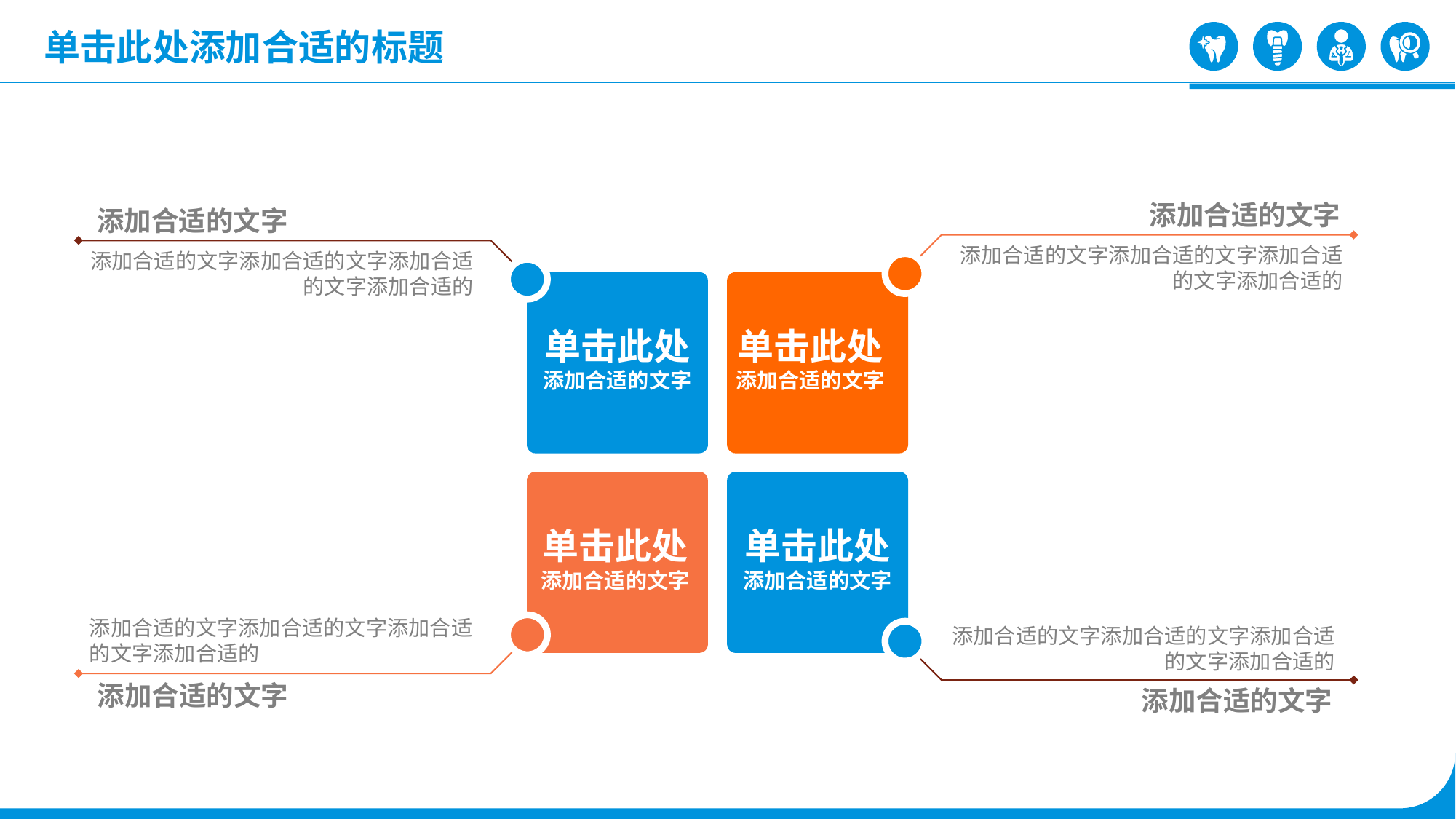

单击此处添加合适的标题
添加合适的文字
添加合适的文字添加合适的文字添加合适的文字添加合适的

添加合适的文字
添加合适的文字添加合适的文字添加合适的文字添加合适的

单击此处
添加合适的文字

单击此处
添加合适的文字

单击此处
添加合适的文字

单击此处
添加合适的文字
添加合适的文字
添加合适的文字添加合适的文字添加合适的文字添加合适的

添加合适的文字
添加合适的文字添加合适的文字添加合适的文字添加合适的